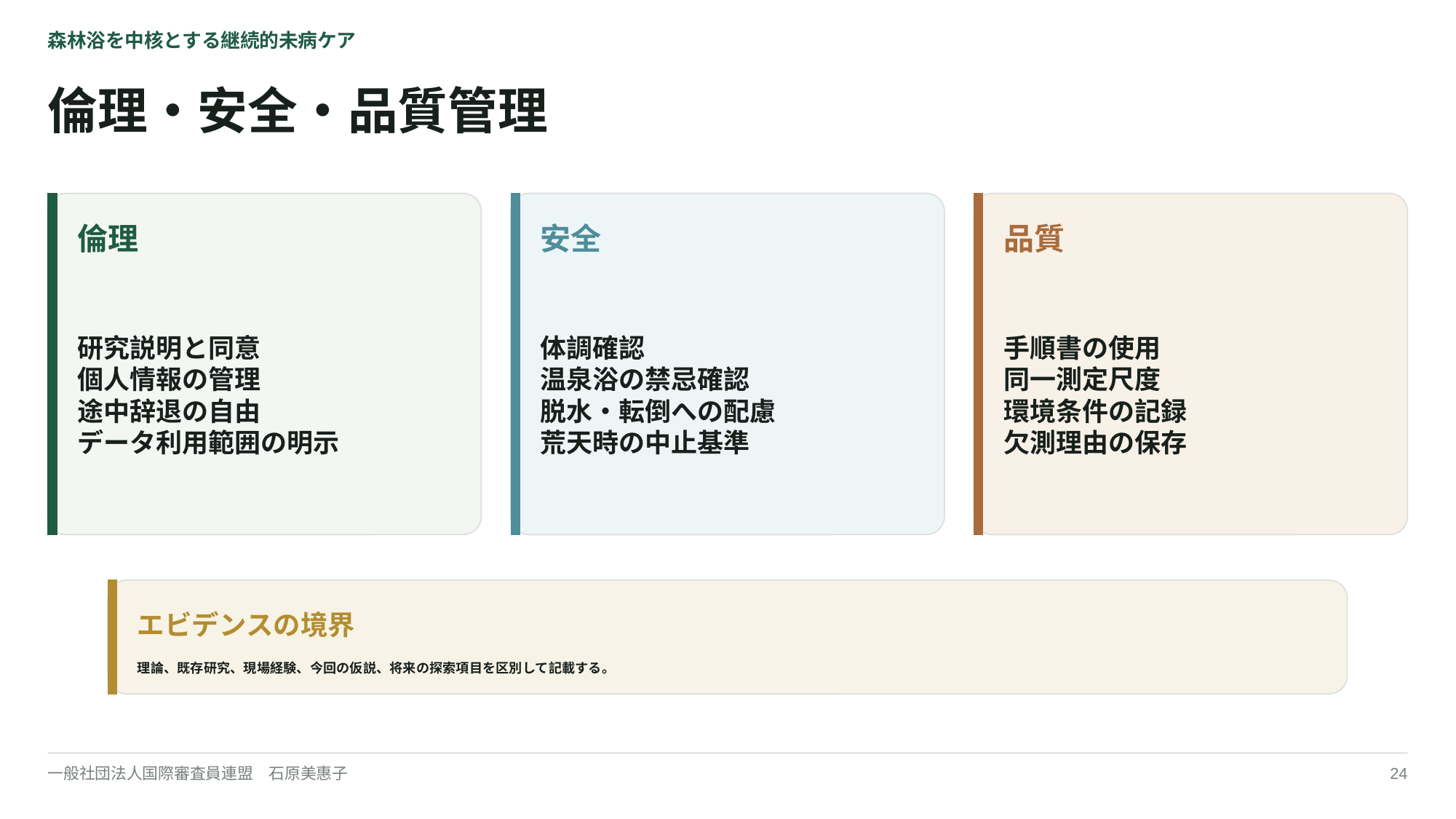

森林浴を中核とする継続的未病ケア
倫理・安全・品質管理

倫理
安全
品質
研究説明と同意
個人情報の管理
途中辞退の自由
データ利用範囲の明示
体調確認
温泉浴の禁忌確認
脱水・転倒への配慮
荒天時の中止基準
手順書の使用
同一測定尺度
環境条件の記録
欠測理由の保存

エビデンスの境界
理論、既存研究、現場経験、今回の仮説、将来の探索項目を区別して記載する。

一般社団法人国際審査員連盟　石原美惠子
24